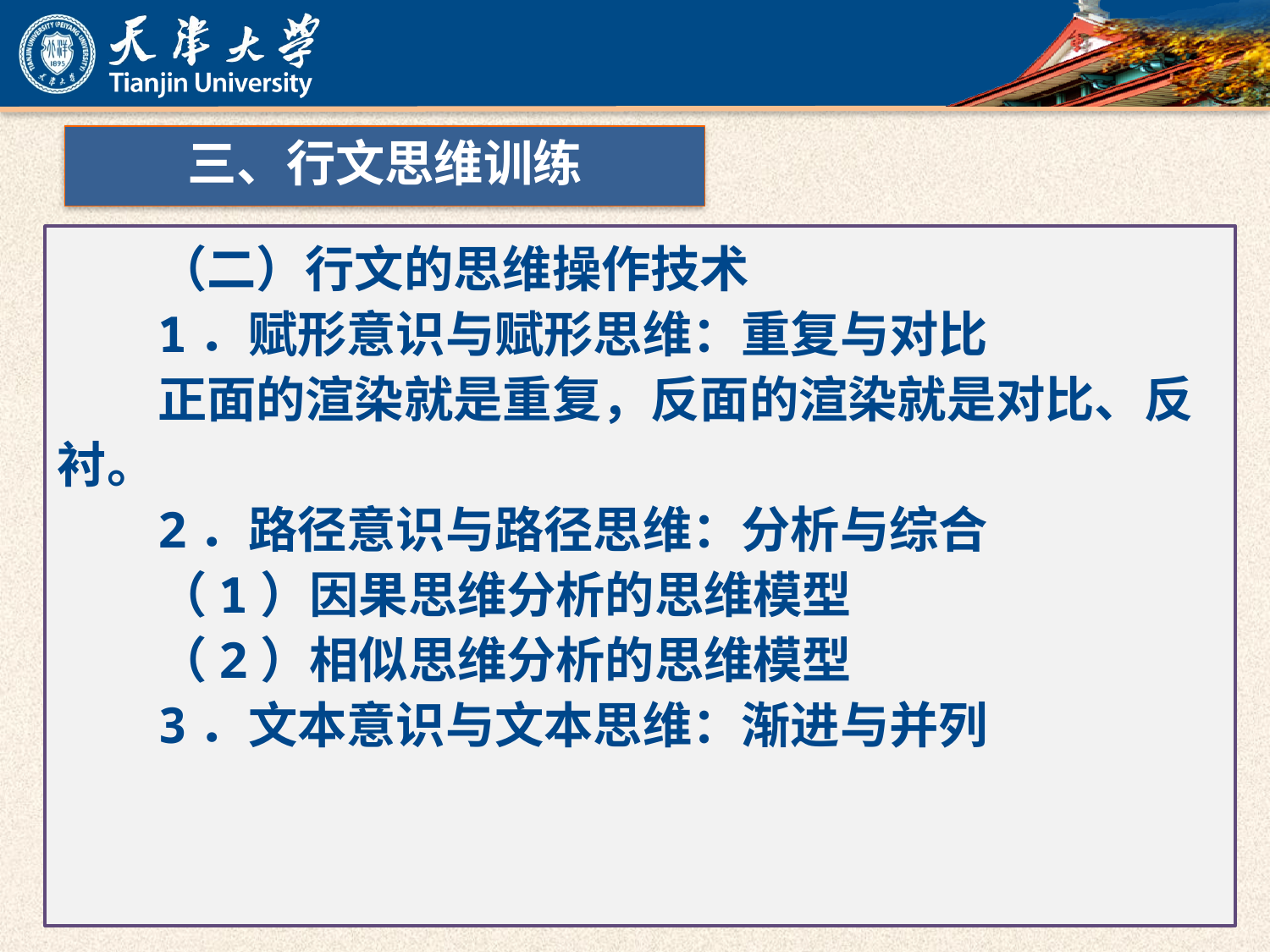

三、行文思维训练
（二）行文的思维操作技术
1．赋形意识与赋形思维：重复与对比
正面的渲染就是重复，反面的渲染就是对比、反衬。
2．路径意识与路径思维：分析与综合
（1）因果思维分析的思维模型
（2）相似思维分析的思维模型
3．文本意识与文本思维：渐进与并列